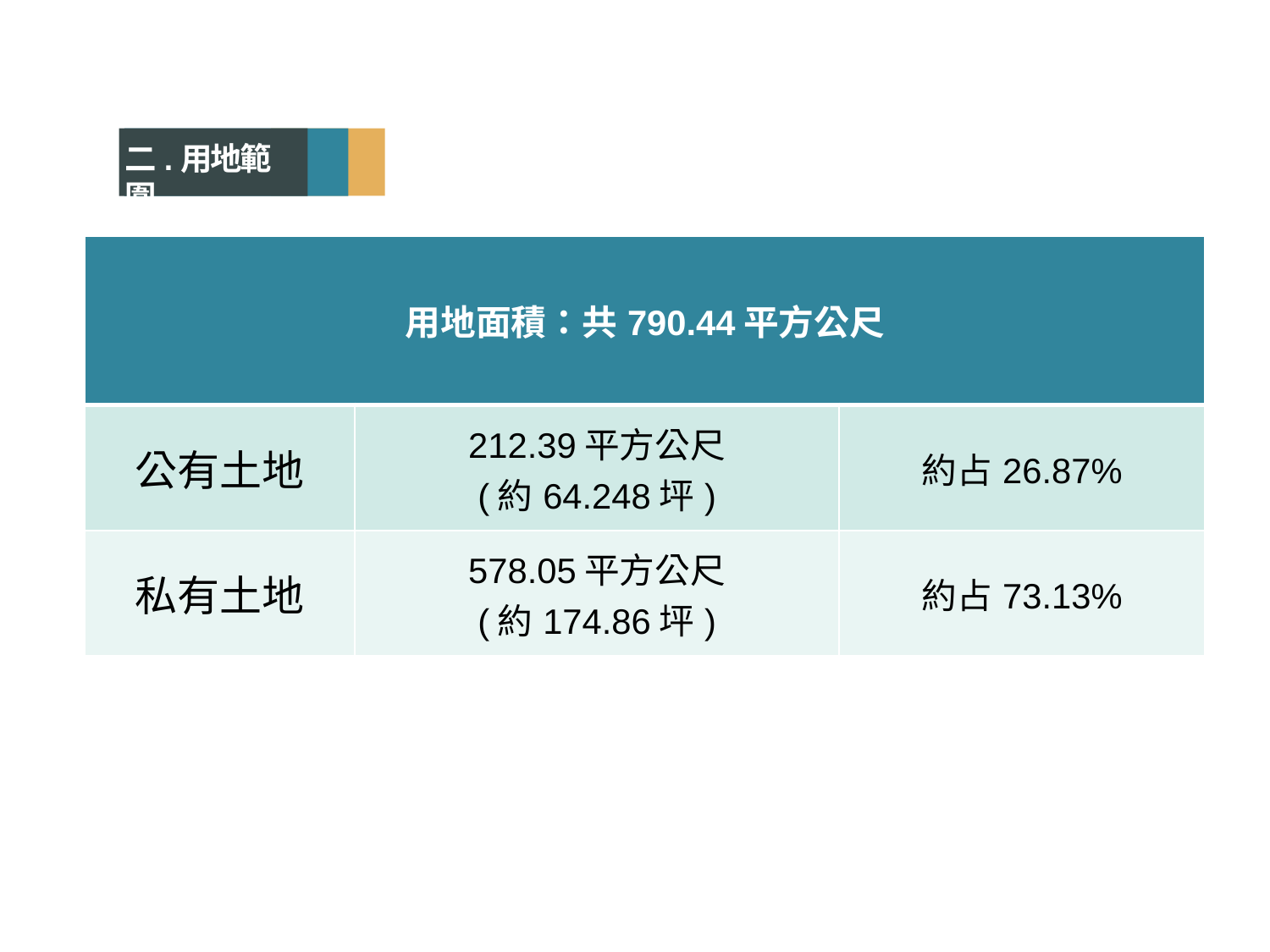

二.用地範圍
| 用地面積：共790.44平方公尺 |  |  |
| --- | --- | --- |
| 公有土地 | 212.39平方公尺 (約64.248坪) | 約占26.87% |
| 私有土地 | 578.05平方公尺 (約174.86坪) | 約占73.13% |